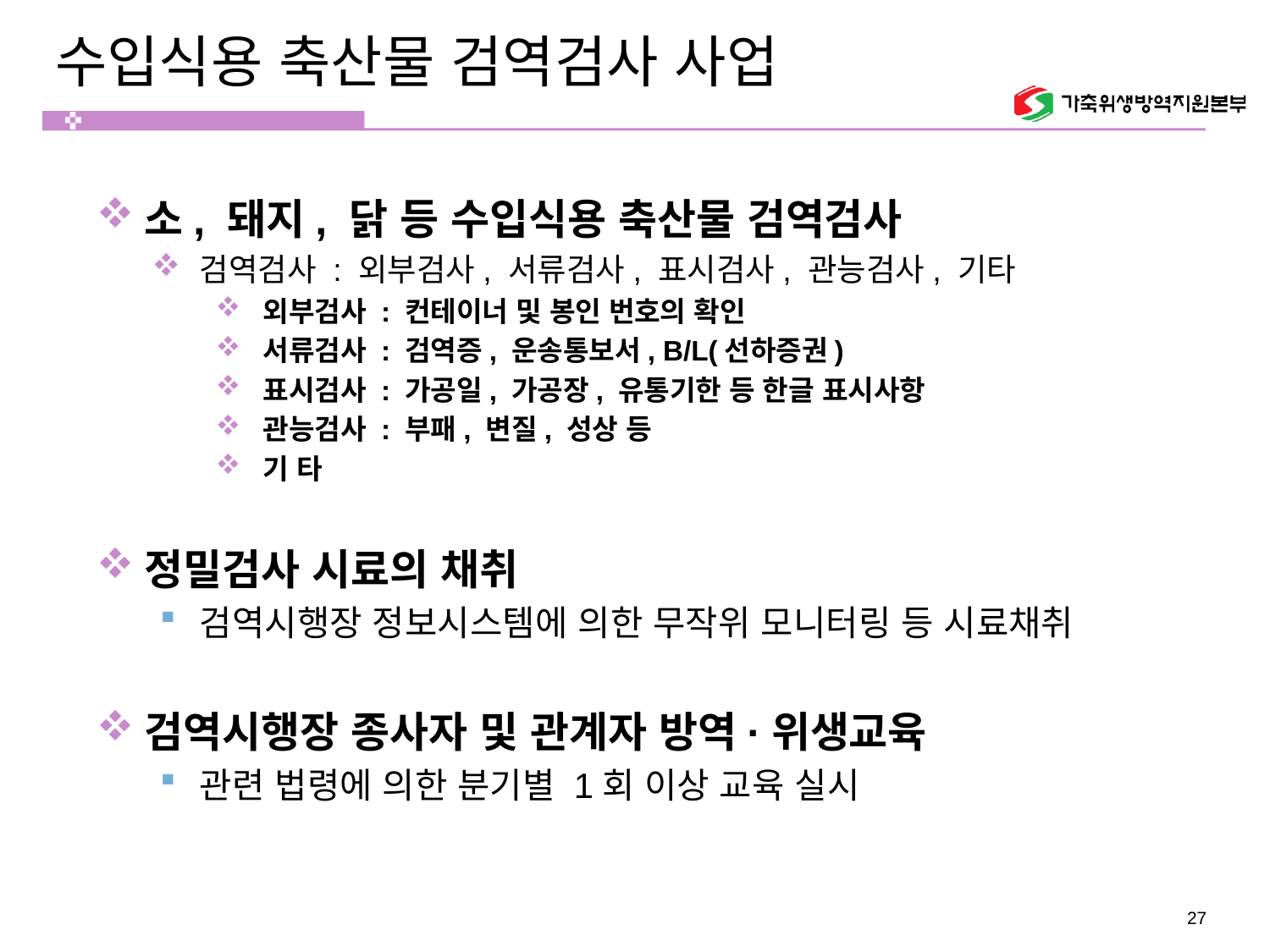

# 수입식용 축산물 검역검사 사업
소, 돼지, 닭 등 수입식용 축산물 검역검사
검역검사 : 외부검사, 서류검사, 표시검사, 관능검사, 기타
외부검사 : 컨테이너 및 봉인 번호의 확인
서류검사 : 검역증, 운송통보서, B/L(선하증권)
표시검사 : 가공일, 가공장, 유통기한 등 한글 표시사항
관능검사 : 부패, 변질, 성상 등
기 타

정밀검사 시료의 채취
검역시행장 정보시스템에 의한 무작위 모니터링 등 시료채취

검역시행장 종사자 및 관계자 방역·위생교육
관련 법령에 의한 분기별 1회 이상 교육 실시
27